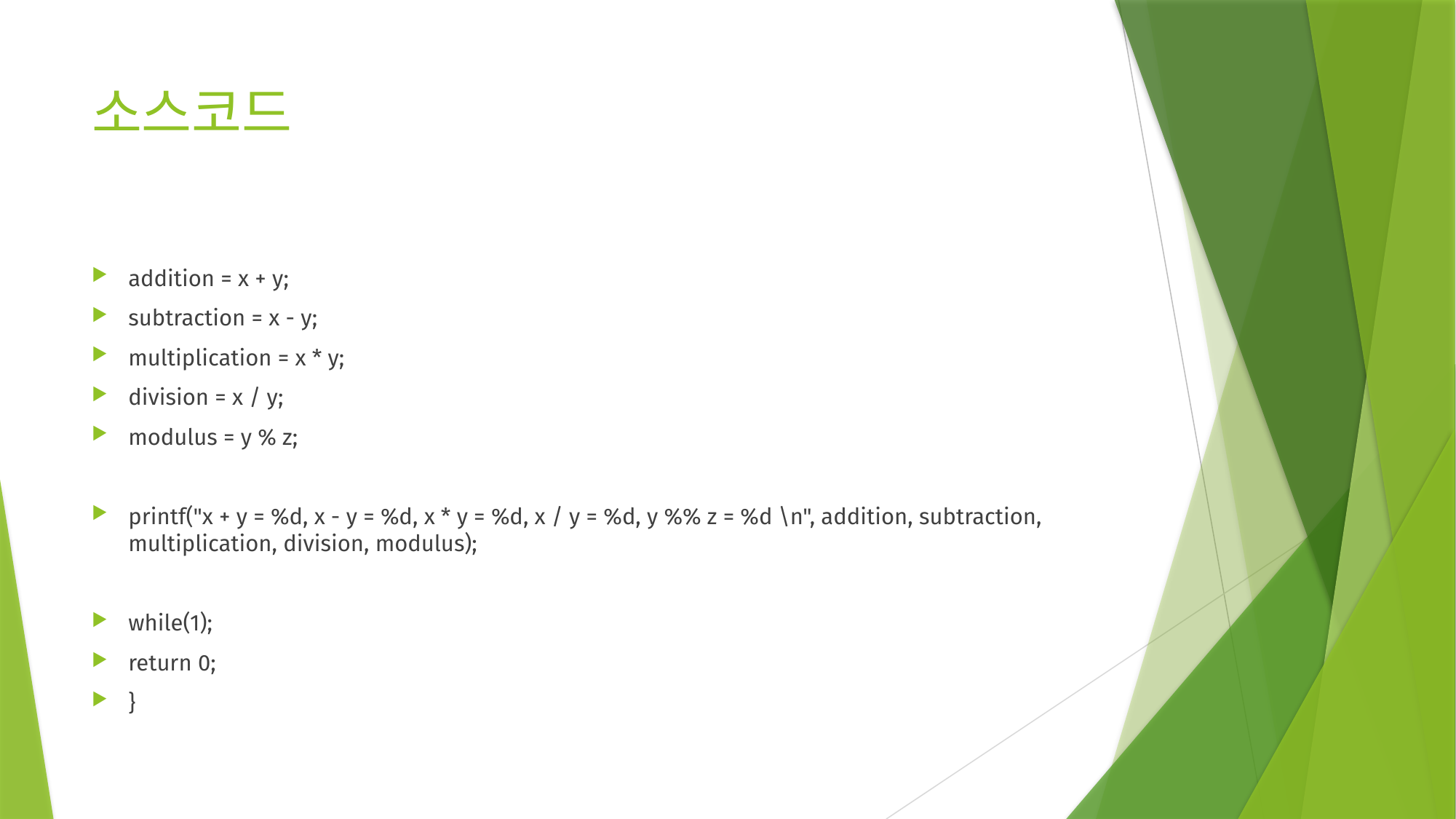

# 소스코드
addition = x + y;
subtraction = x - y;
multiplication = x * y;
division = x / y;
modulus = y % z;

printf("x + y = %d, x - y = %d, x * y = %d, x / y = %d, y %% z = %d \n", addition, subtraction, multiplication, division, modulus);

while(1);
return 0;
}